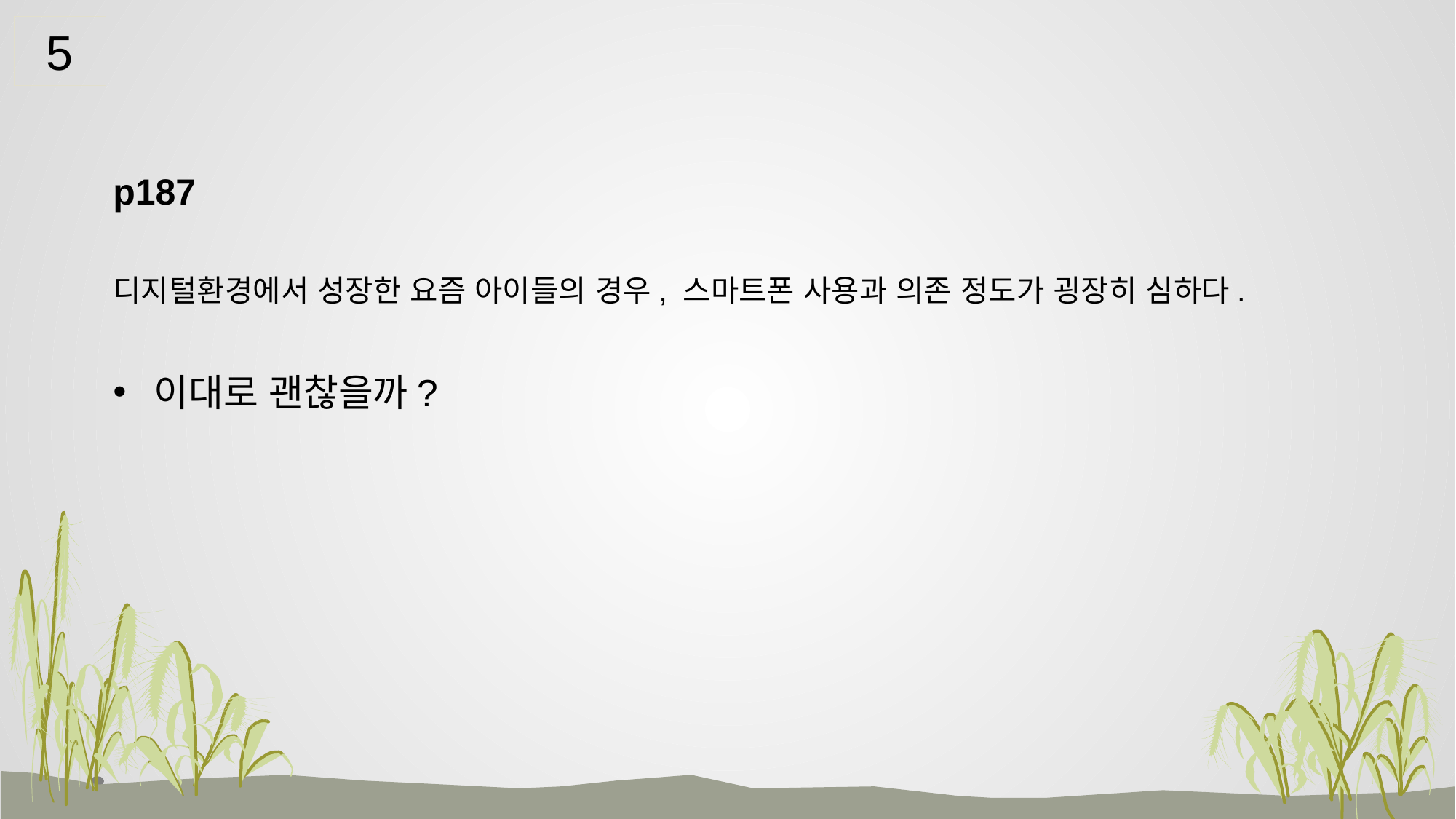

5
p187

디지털환경에서 성장한 요즘 아이들의 경우, 스마트폰 사용과 의존 정도가 굉장히 심하다.

이대로 괜찮을까?